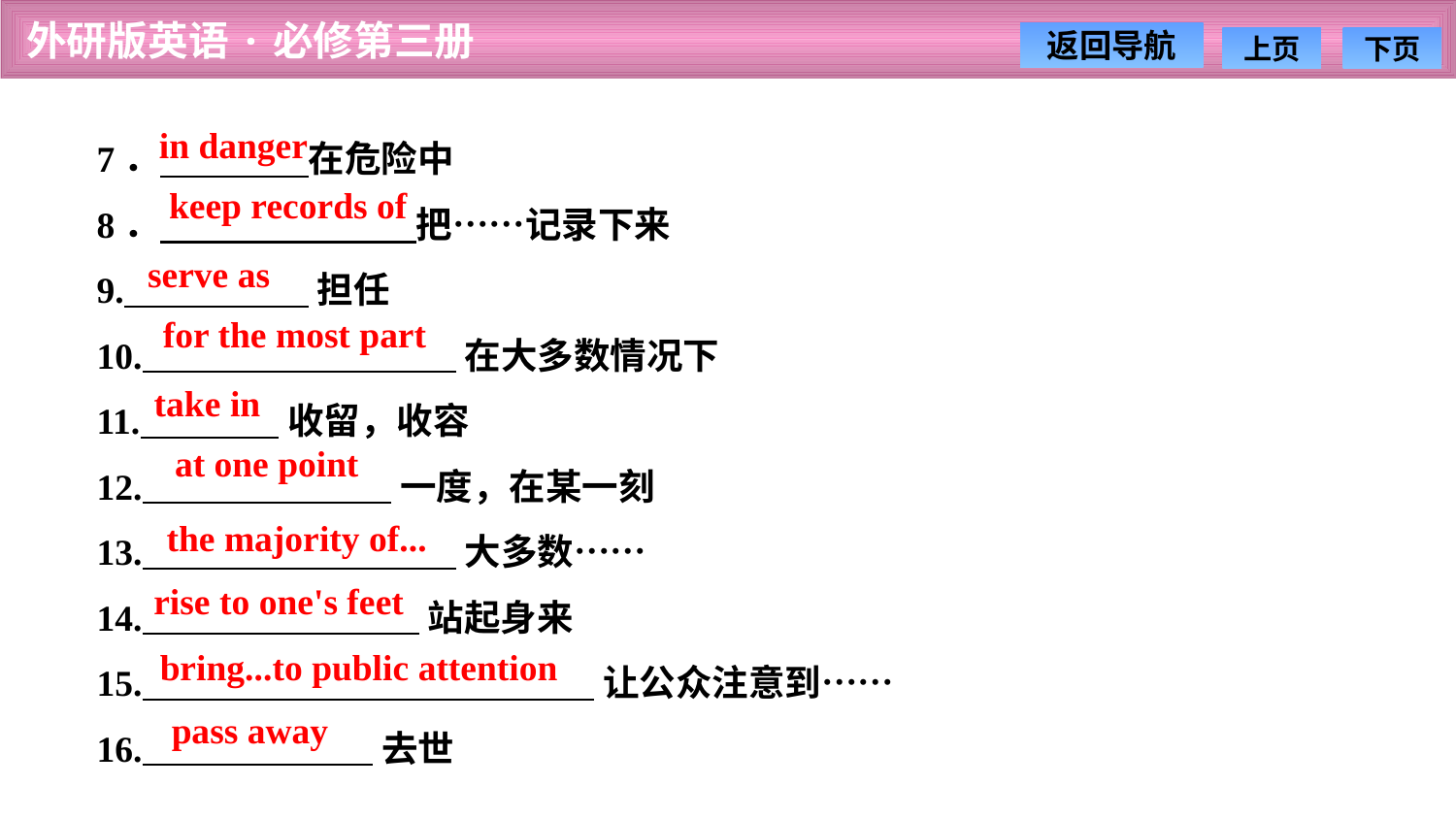

7．                  在危险中
8．                               把……记录下来
9.                    担任
10.                                  在大多数情况下
11.               收留，收容
12.                           一度，在某一刻
13.                                  大多数……
14.                              站起身来
15.                                                 让公众注意到……
16.                         去世
in danger
keep records of
　serve as
for the most part
take in
at one point
the majority of...
rise to one's feet
bring...to public attention
pass away